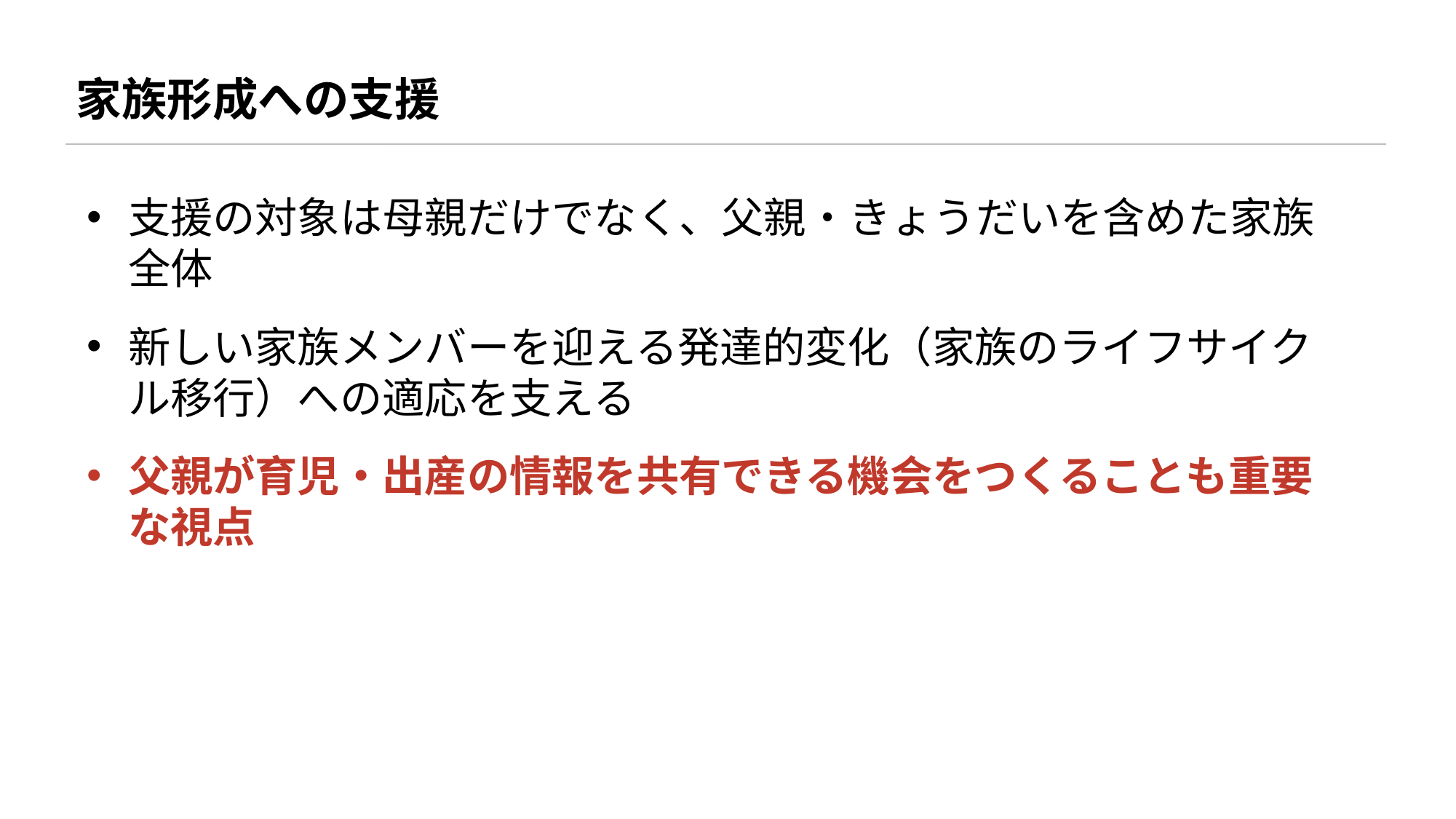

家族形成への支援

支援の対象は母親だけでなく、父親・きょうだいを含めた家族全体
新しい家族メンバーを迎える発達的変化（家族のライフサイクル移行）への適応を支える
父親が育児・出産の情報を共有できる機会をつくることも重要な視点